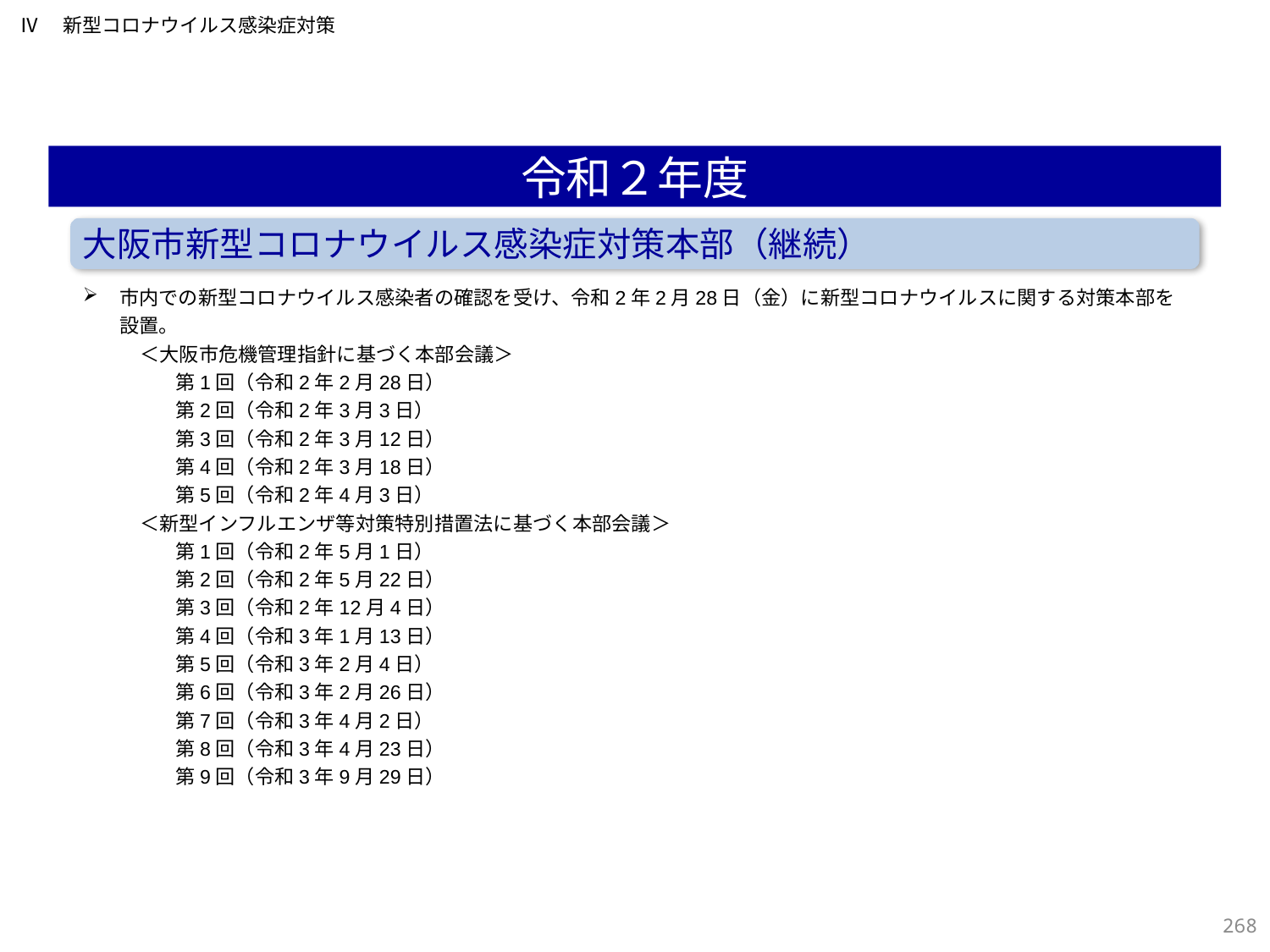

Ⅳ　新型コロナウイルス感染症対策
令和２年度
大阪市新型コロナウイルス感染症対策本部（継続）
市内での新型コロナウイルス感染者の確認を受け、令和2年2月28日（金）に新型コロナウイルスに関する対策本部を設置。
＜大阪市危機管理指針に基づく本部会議＞
第1回（令和2年2月28日）
第2回（令和2年3月3日）
第3回（令和2年3月12日）
第4回（令和2年3月18日）
第5回（令和2年4月3日）
＜新型インフルエンザ等対策特別措置法に基づく本部会議＞
第1回（令和2年5月1日）
第2回（令和2年5月22日）
第3回（令和2年12月4日）
第4回（令和3年1月13日）
第5回（令和3年2月4日）
第6回（令和3年2月26日）
第7回（令和3年4月2日）
第8回（令和3年4月23日）
第9回（令和3年9月29日）
268